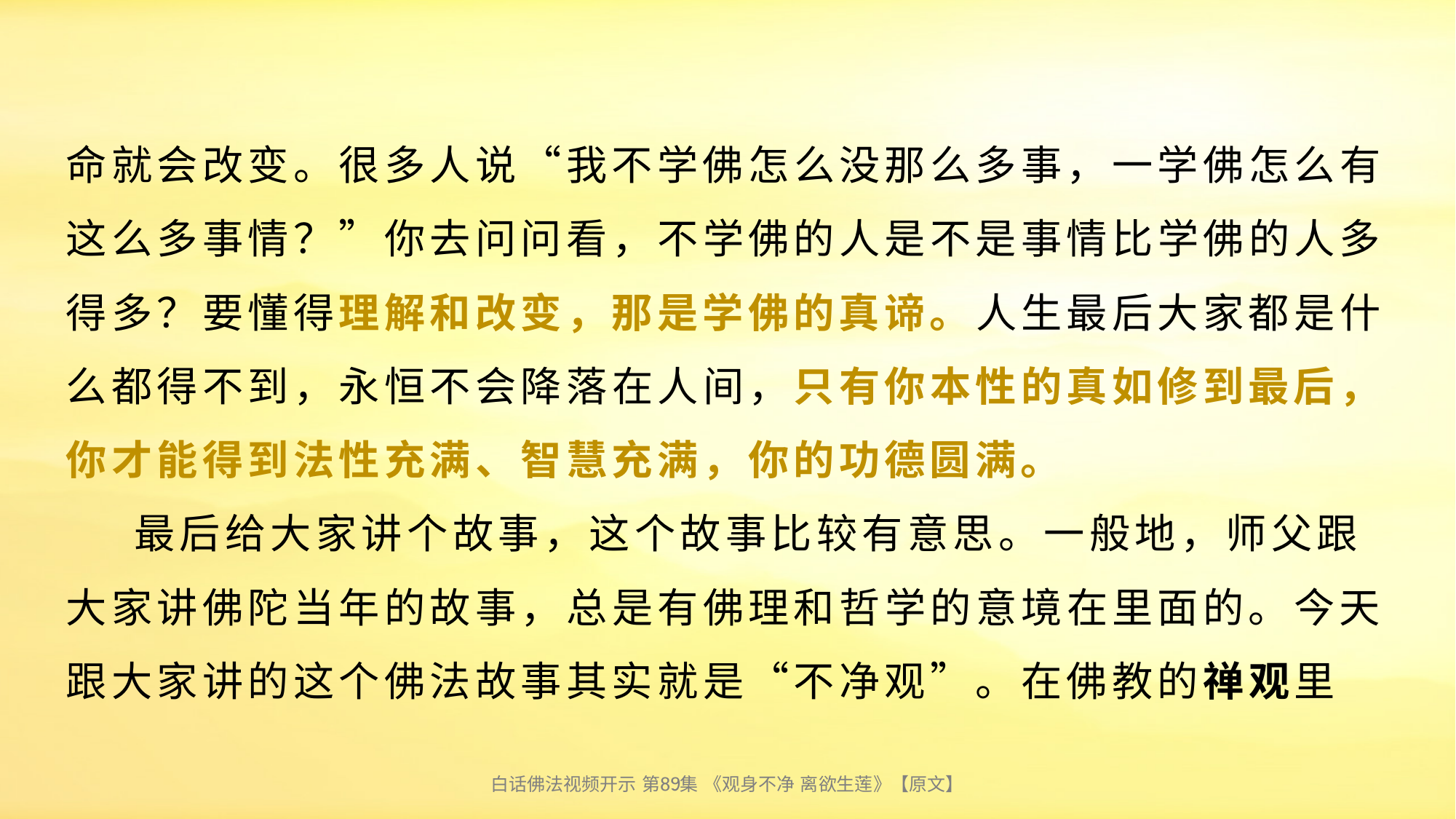

# 命就会改变。很多人说“我不学佛怎么没那么多事，一学佛怎么有这么多事情？”你去问问看，不学佛的人是不是事情比学佛的人多得多？要懂得理解和改变，那是学佛的真谛。人生最后大家都是什么都得不到，永恒不会降落在人间，只有你本性的真如修到最后，你才能得到法性充满、智慧充满，你的功德圆满。 最后给大家讲个故事，这个故事比较有意思。一般地，师父跟大家讲佛陀当年的故事，总是有佛理和哲学的意境在里面的。今天跟大家讲的这个佛法故事其实就是“不净观”。在佛教的禅观里
白话佛法视频开示 第89集 《观身不净 离欲生莲》【原文】